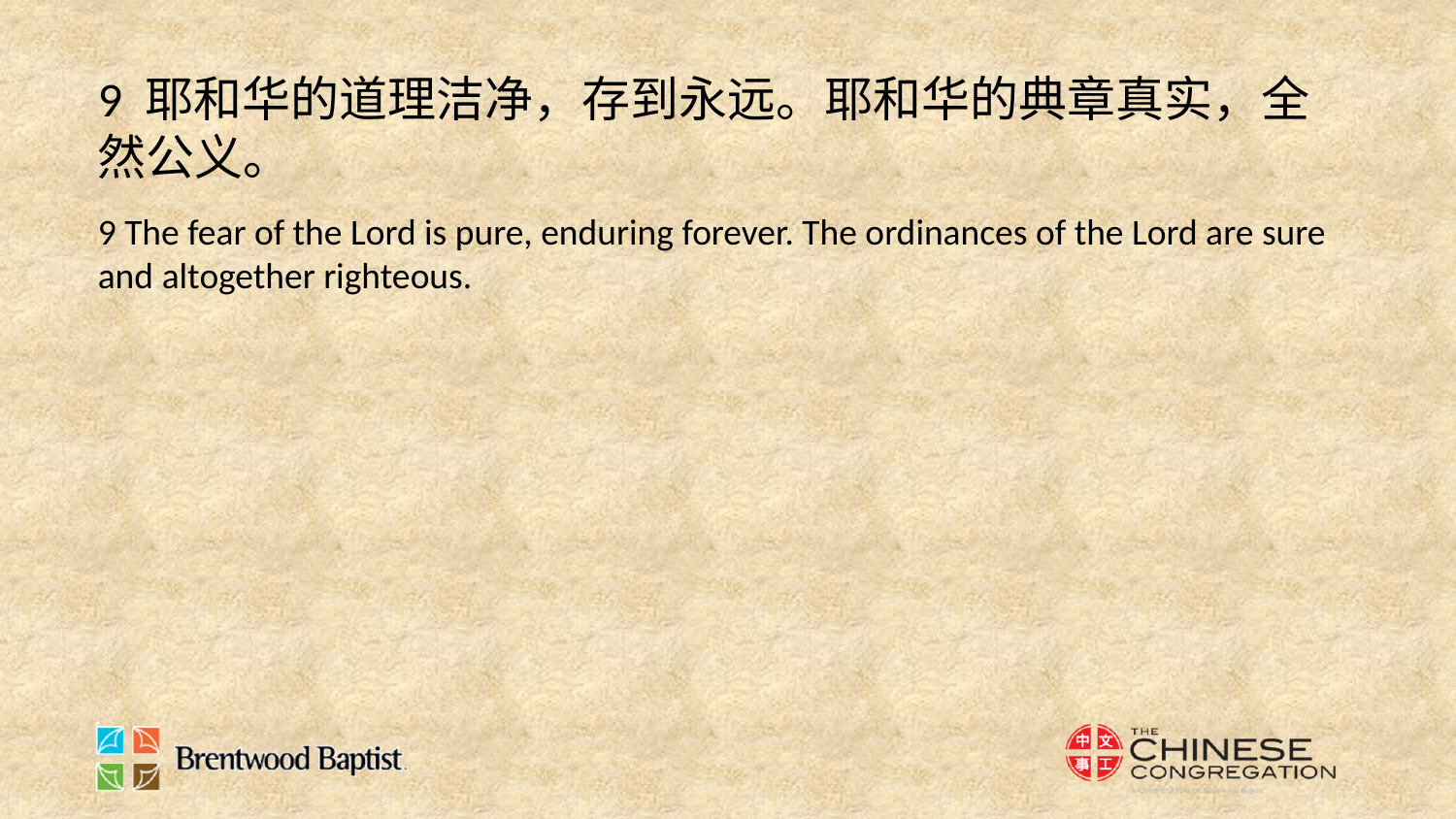

9 耶和华的道理洁净，存到永远。耶和华的典章真实，全然公义。

9 The fear of the Lord is pure, enduring forever. The ordinances of the Lord are sure and altogether righteous.